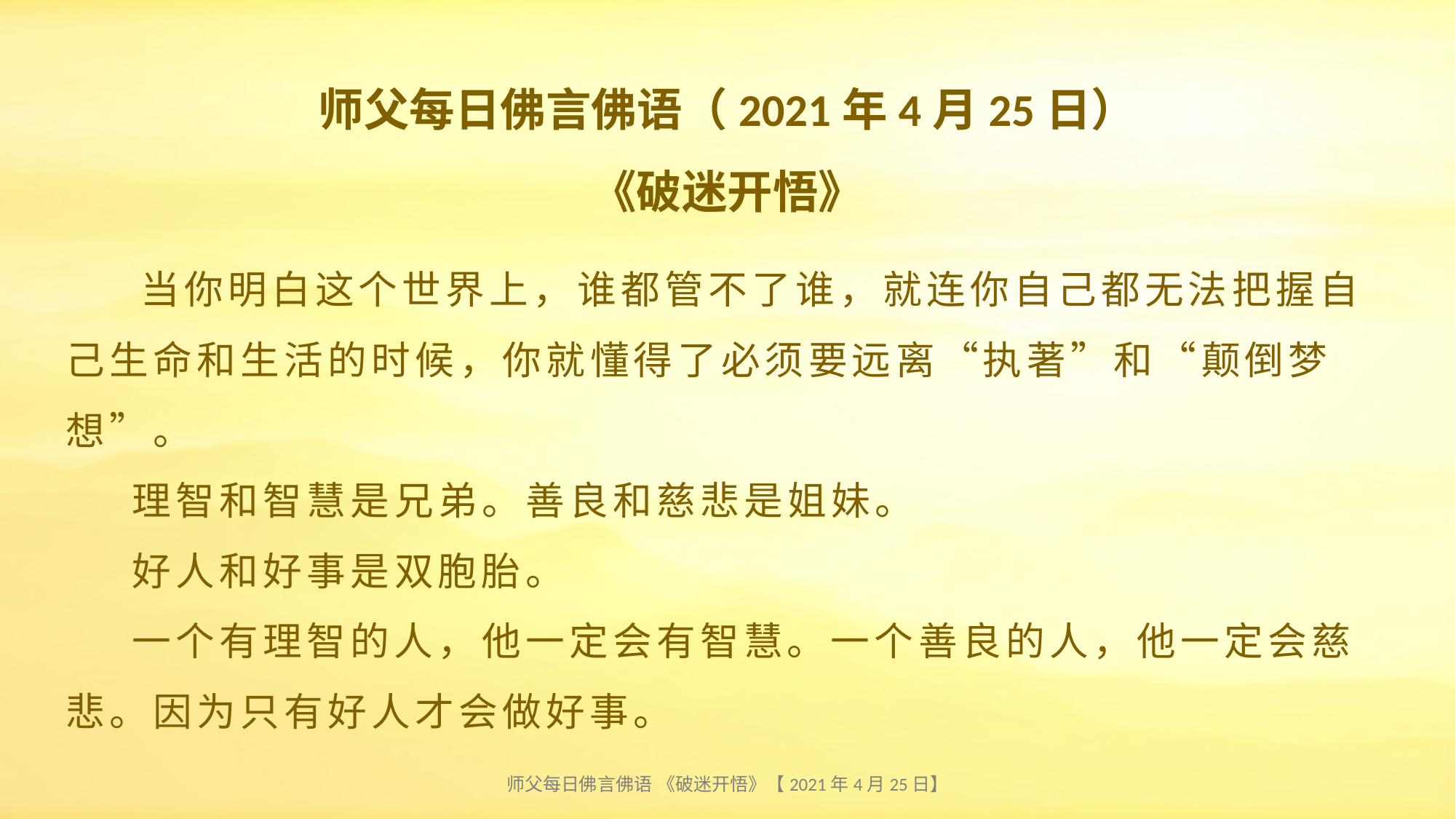

师父每日佛言佛语（2021年4月25日）
《破迷开悟》
# 当你明白这个世界上，谁都管不了谁，就连你自己都无法把握自己生命和生活的时候，你就懂得了必须要远离“执著”和“颠倒梦想”。 理智和智慧是兄弟。善良和慈悲是姐妹。 好人和好事是双胞胎。 一个有理智的人，他一定会有智慧。一个善良的人，他一定会慈悲。因为只有好人才会做好事。
师父每日佛言佛语 《破迷开悟》【2021年4月25日】